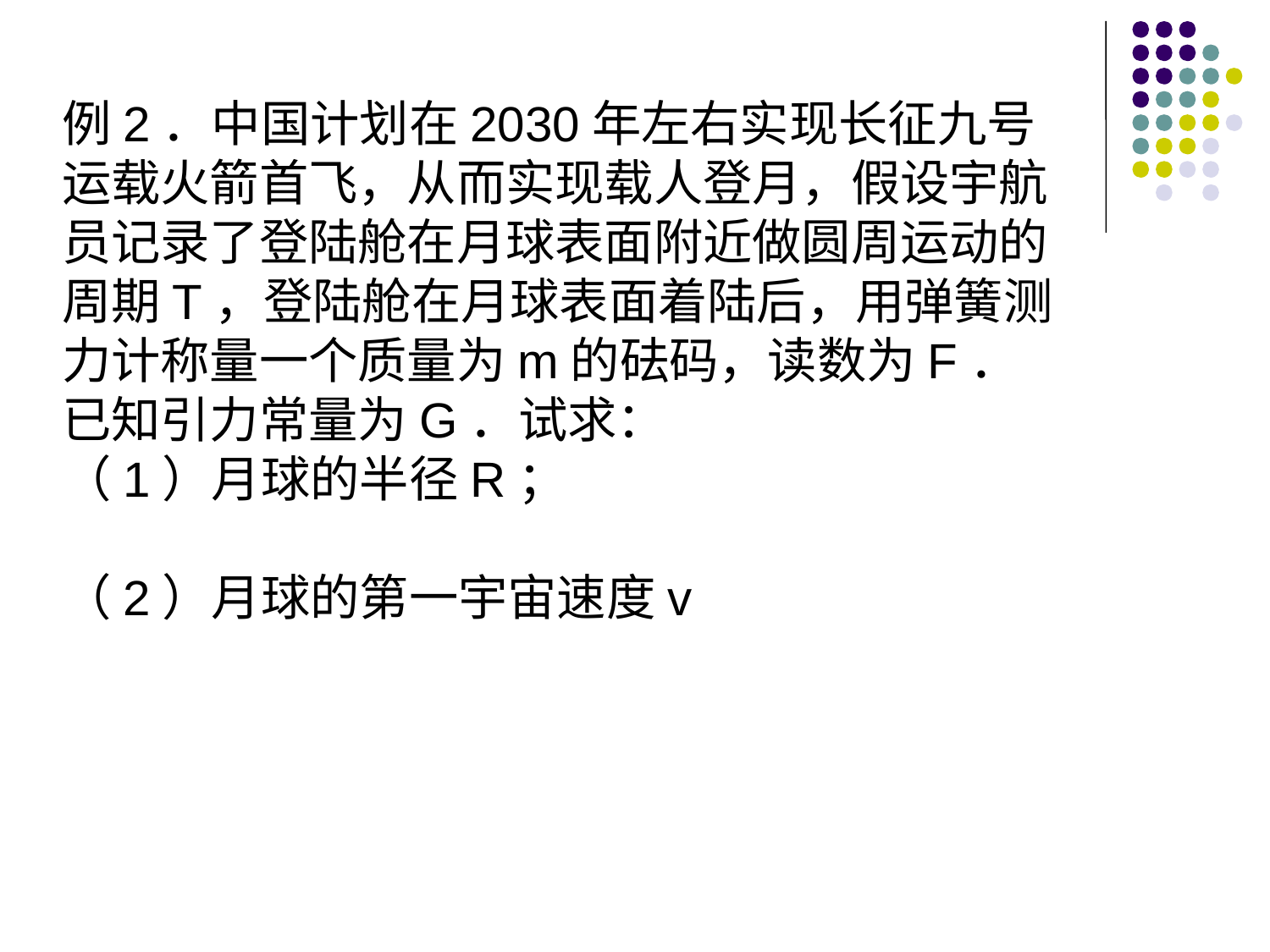

例2．中国计划在2030年左右实现长征九号运载火箭首飞，从而实现载人登月，假设宇航员记录了登陆舱在月球表面附近做圆周运动的周期T，登陆舱在月球表面着陆后，用弹簧测力计称量一个质量为m的砝码，读数为F．已知引力常量为G．试求：
（1）月球的半径R；

（2）月球的第一宇宙速度v